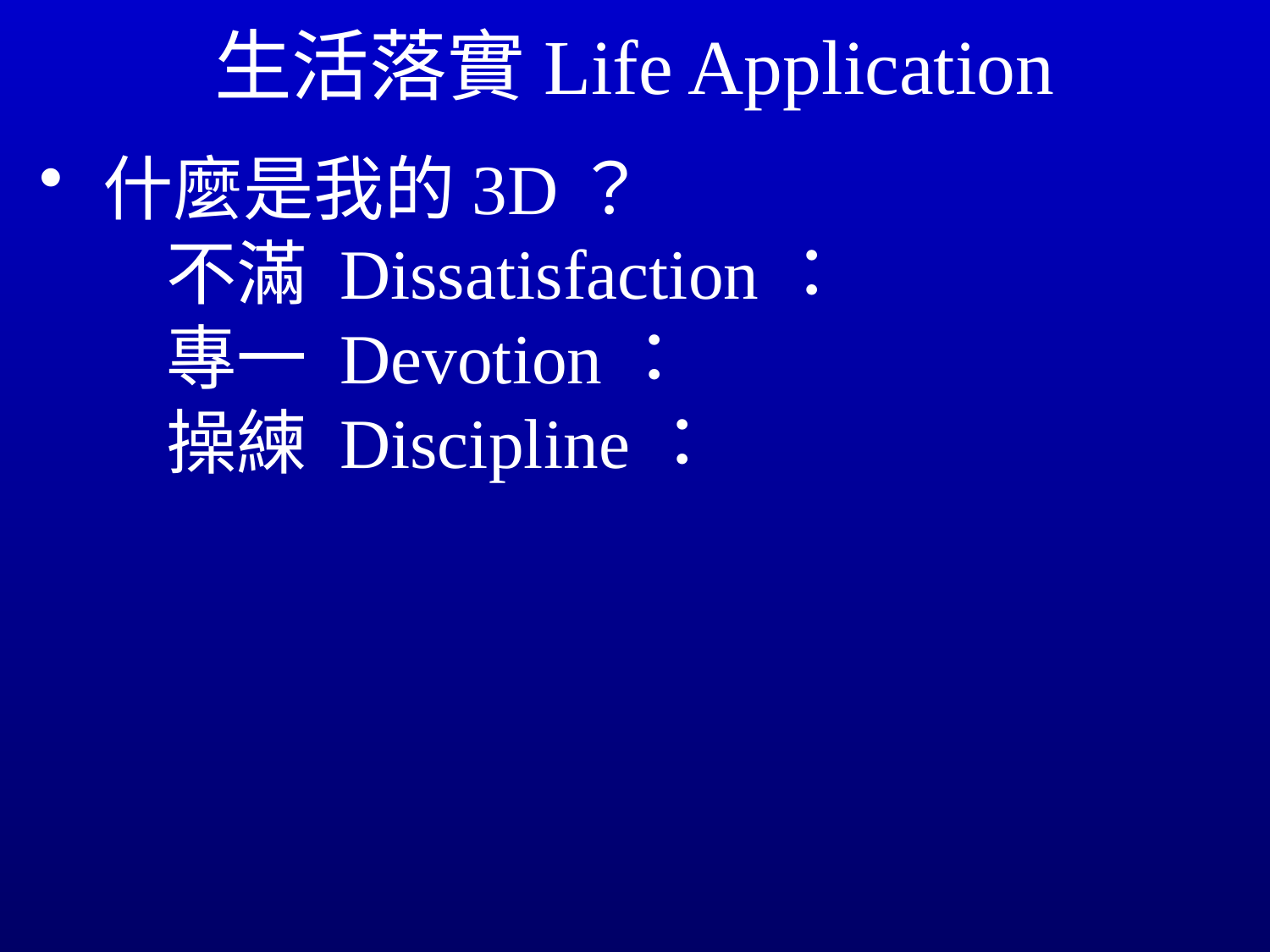

# 生活落實Life Application
什麼是我的3D？
 	不滿 Dissatisfaction：
 	專一 Devotion：
 	操練 Discipline：